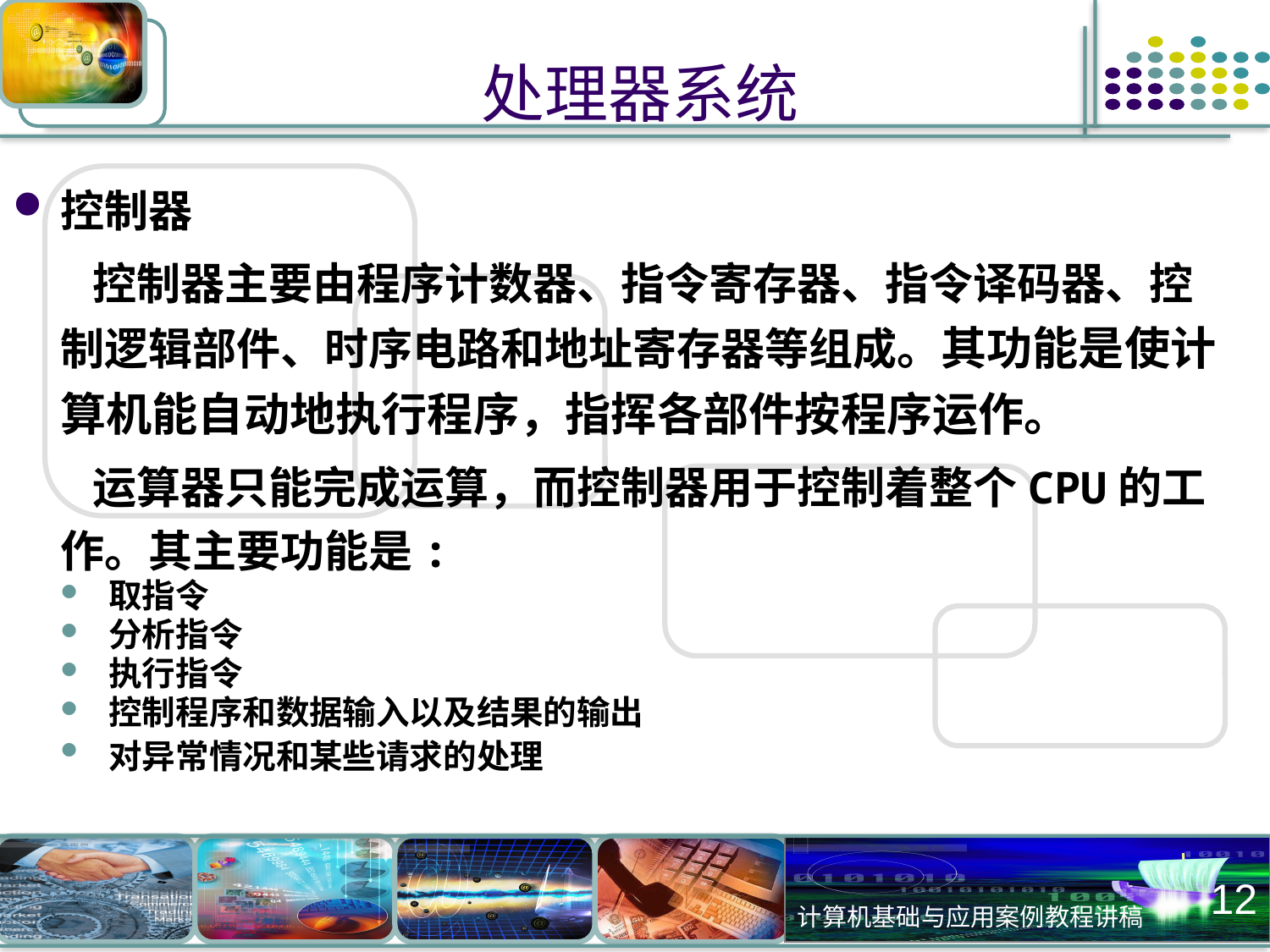

# 处理器系统
控制器
       控制器主要由程序计数器、指令寄存器、指令译码器、控制逻辑部件、时序电路和地址寄存器等组成。其功能是使计算机能自动地执行程序，指挥各部件按程序运作。
       运算器只能完成运算，而控制器用于控制着整个CPU的工作。其主要功能是:
取指令
分析指令
执行指令
控制程序和数据输入以及结果的输出
对异常情况和某些请求的处理
12